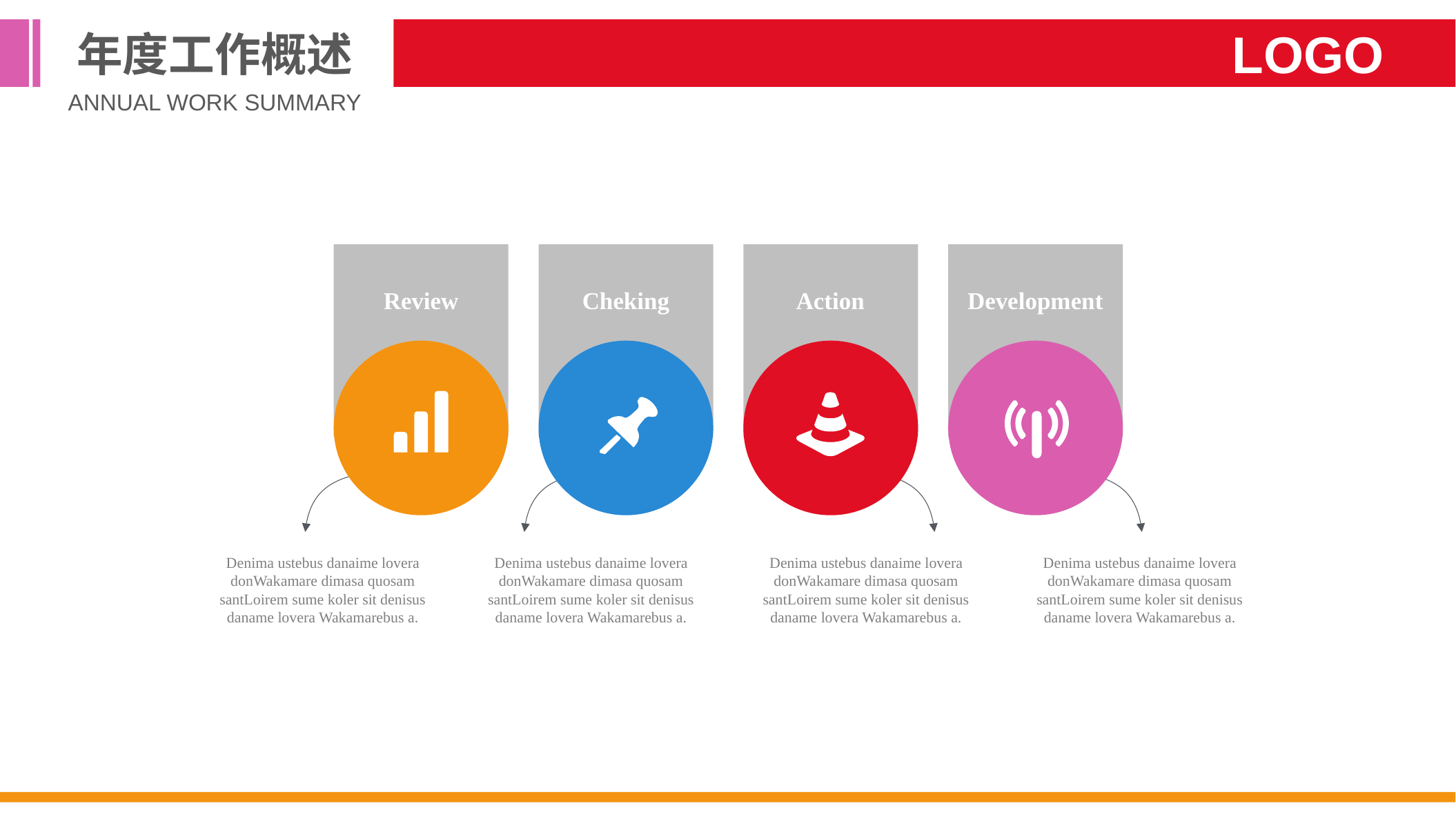

年度工作概述
LOGO
ANNUAL WORK SUMMARY

Review

Cheking

Action

Development

Denima ustebus danaime lovera donWakamare dimasa quosam santLoirem sume koler sit denisus daname lovera Wakamarebus a.
Denima ustebus danaime lovera donWakamare dimasa quosam santLoirem sume koler sit denisus daname lovera Wakamarebus a.
Denima ustebus danaime lovera donWakamare dimasa quosam santLoirem sume koler sit denisus daname lovera Wakamarebus a.
Denima ustebus danaime lovera donWakamare dimasa quosam santLoirem sume koler sit denisus daname lovera Wakamarebus a.